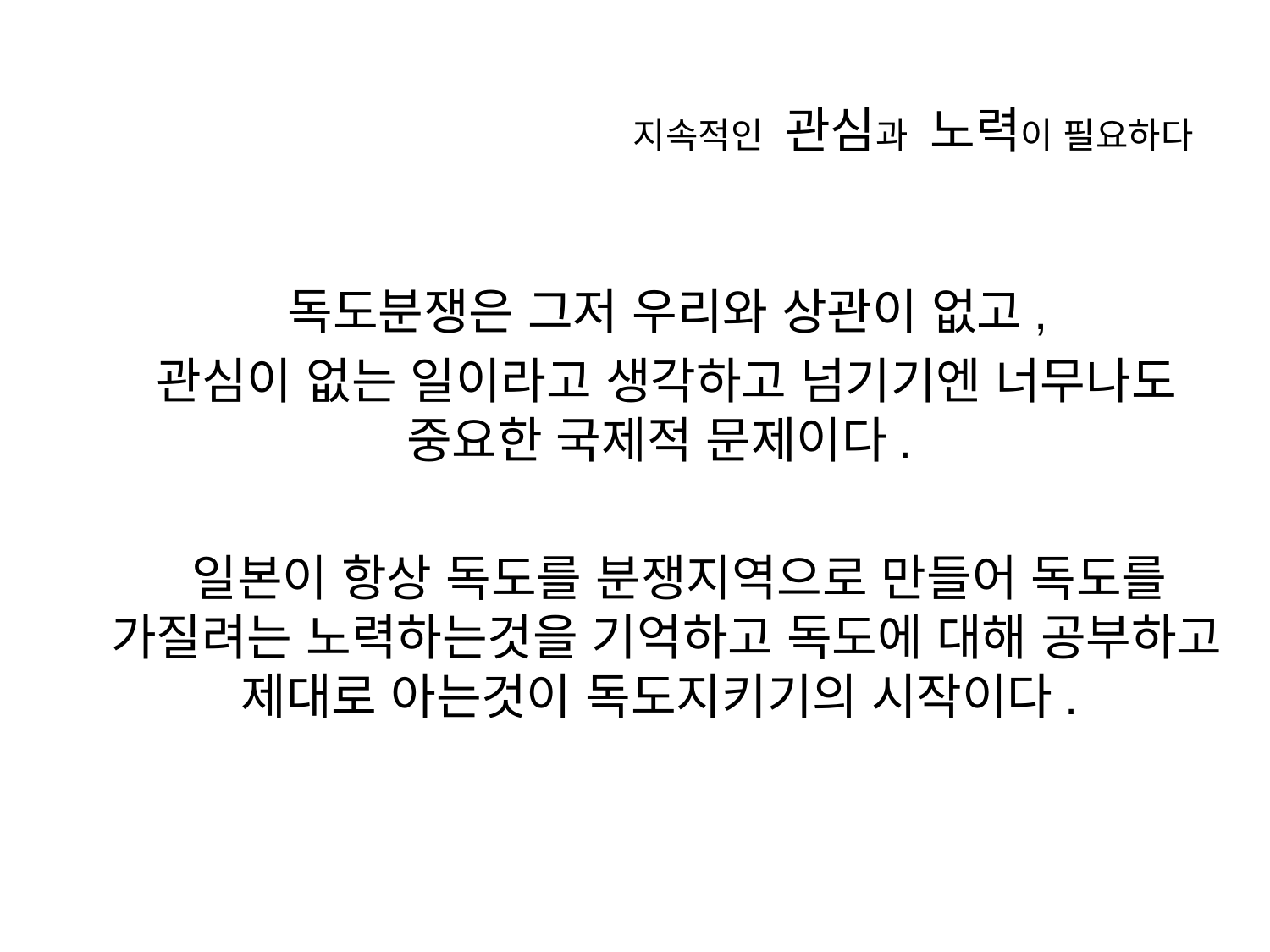

# 지속적인 관심과 노력이 필요하다

 독도분쟁은 그저 우리와 상관이 없고,
관심이 없는 일이라고 생각하고 넘기기엔 너무나도 중요한 국제적 문제이다.

 일본이 항상 독도를 분쟁지역으로 만들어 독도를 가질려는 노력하는것을 기억하고 독도에 대해 공부하고 제대로 아는것이 독도지키기의 시작이다.